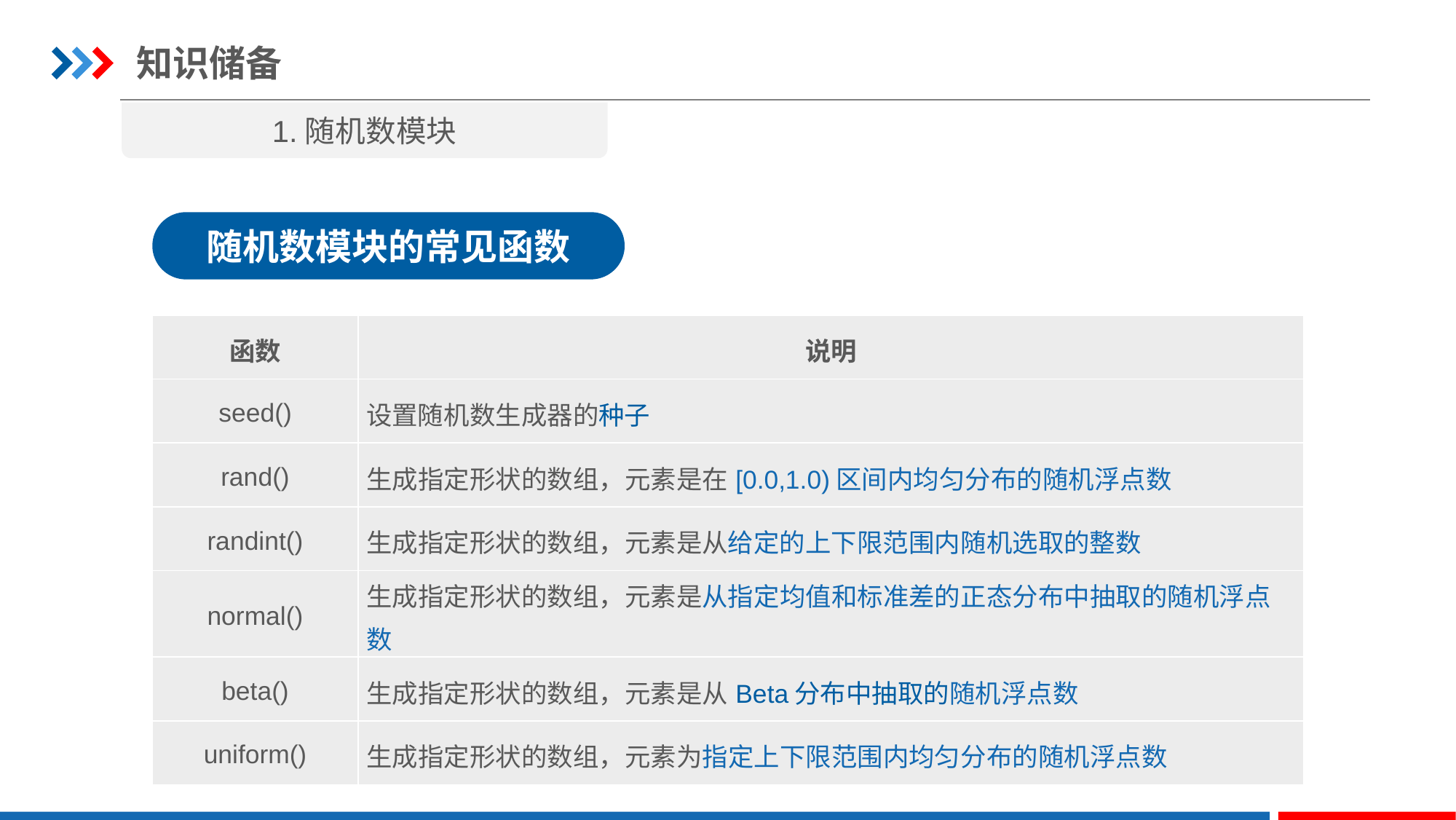

知识储备

1.随机数模块
随机数模块的常见函数
| 函数 | 说明 |
| --- | --- |
| seed() | 设置随机数生成器的种子 |
| rand() | 生成指定形状的数组，元素是在[0.0,1.0)区间内均匀分布的随机浮点数 |
| randint() | 生成指定形状的数组，元素是从给定的上下限范围内随机选取的整数 |
| normal() | 生成指定形状的数组，元素是从指定均值和标准差的正态分布中抽取的随机浮点数 |
| beta() | 生成指定形状的数组，元素是从Beta分布中抽取的随机浮点数 |
| uniform() | 生成指定形状的数组，元素为指定上下限范围内均匀分布的随机浮点数 |